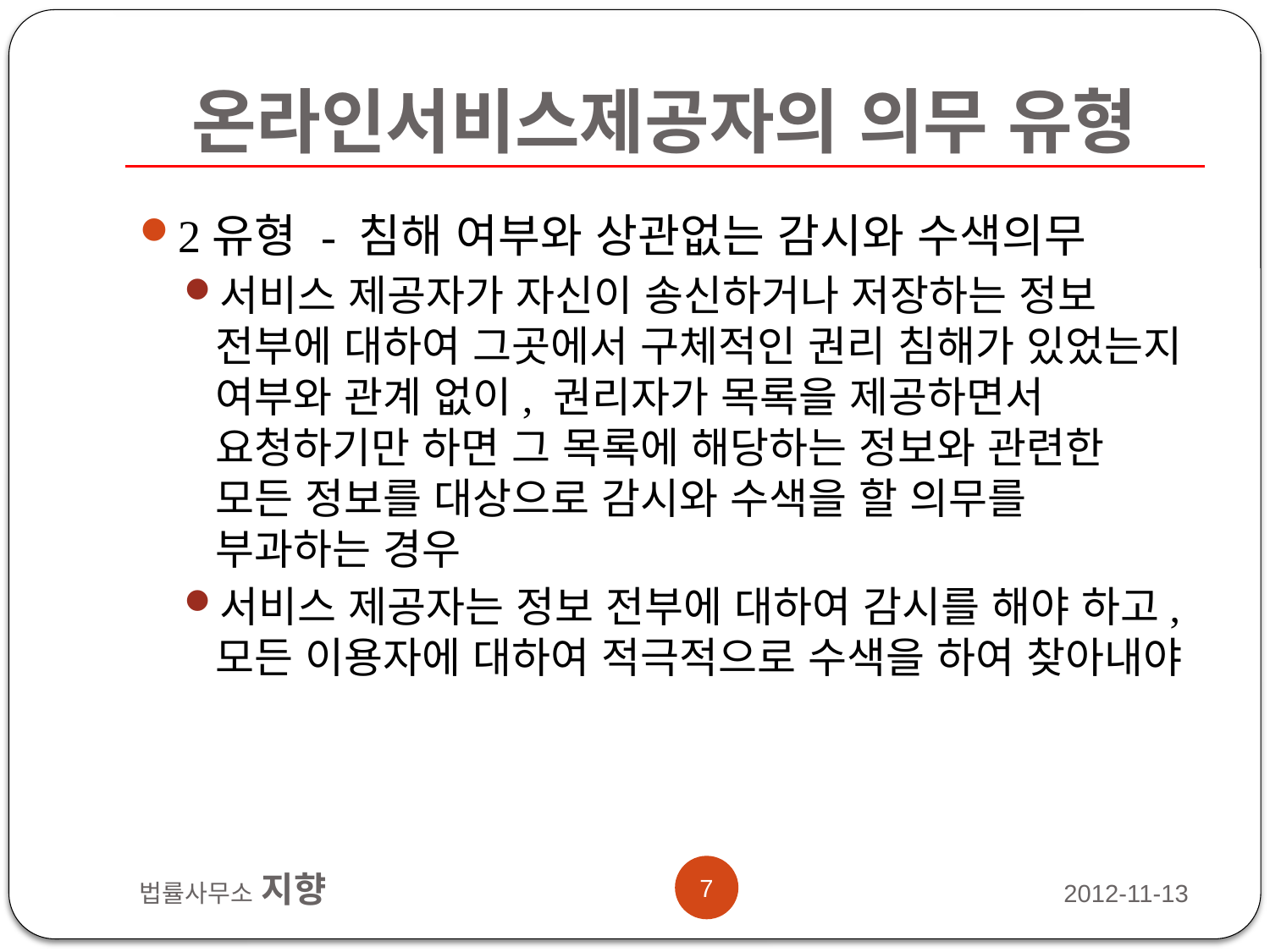

# 온라인서비스제공자의 의무 유형
2유형 - 침해 여부와 상관없는 감시와 수색의무
서비스 제공자가 자신이 송신하거나 저장하는 정보 전부에 대하여 그곳에서 구체적인 권리 침해가 있었는지 여부와 관계 없이, 권리자가 목록을 제공하면서 요청하기만 하면 그 목록에 해당하는 정보와 관련한 모든 정보를 대상으로 감시와 수색을 할 의무를 부과하는 경우
서비스 제공자는 정보 전부에 대하여 감시를 해야 하고, 모든 이용자에 대하여 적극적으로 수색을 하여 찾아내야

7
법률사무소 지향
2012-11-13